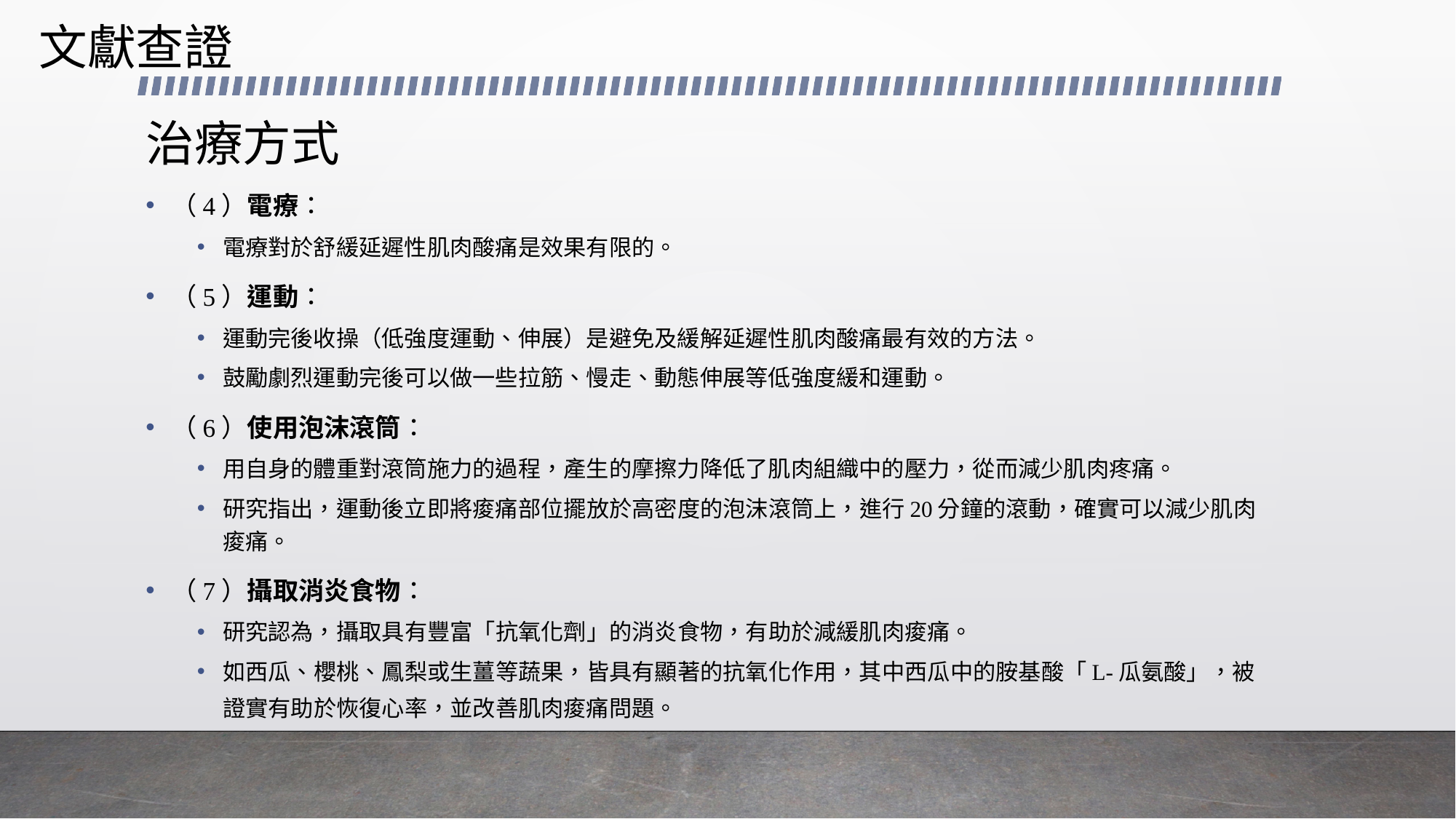

文獻查證
# 治療方式
（4）電療：
電療對於舒緩延遲性肌肉酸痛是效果有限的。
（5）運動：
運動完後收操（低強度運動、伸展）是避免及緩解延遲性肌肉酸痛最有效的方法。
鼓勵劇烈運動完後可以做一些拉筋、慢走、動態伸展等低強度緩和運動。
（6）使用泡沫滾筒：
用自身的體重對滾筒施力的過程，產生的摩擦力降低了肌肉組織中的壓力，從而減少肌肉疼痛。
研究指出，運動後立即將痠痛部位擺放於高密度的泡沫滾筒上，進行20分鐘的滾動，確實可以減少肌肉痠痛。
（7）攝取消炎食物：
研究認為，攝取具有豐富「抗氧化劑」的消炎食物，有助於減緩肌肉痠痛。
如西瓜、櫻桃、鳳梨或生薑等蔬果，皆具有顯著的抗氧化作用，其中西瓜中的胺基酸「L-瓜氨酸」，被證實有助於恢復心率，並改善肌肉痠痛問題。